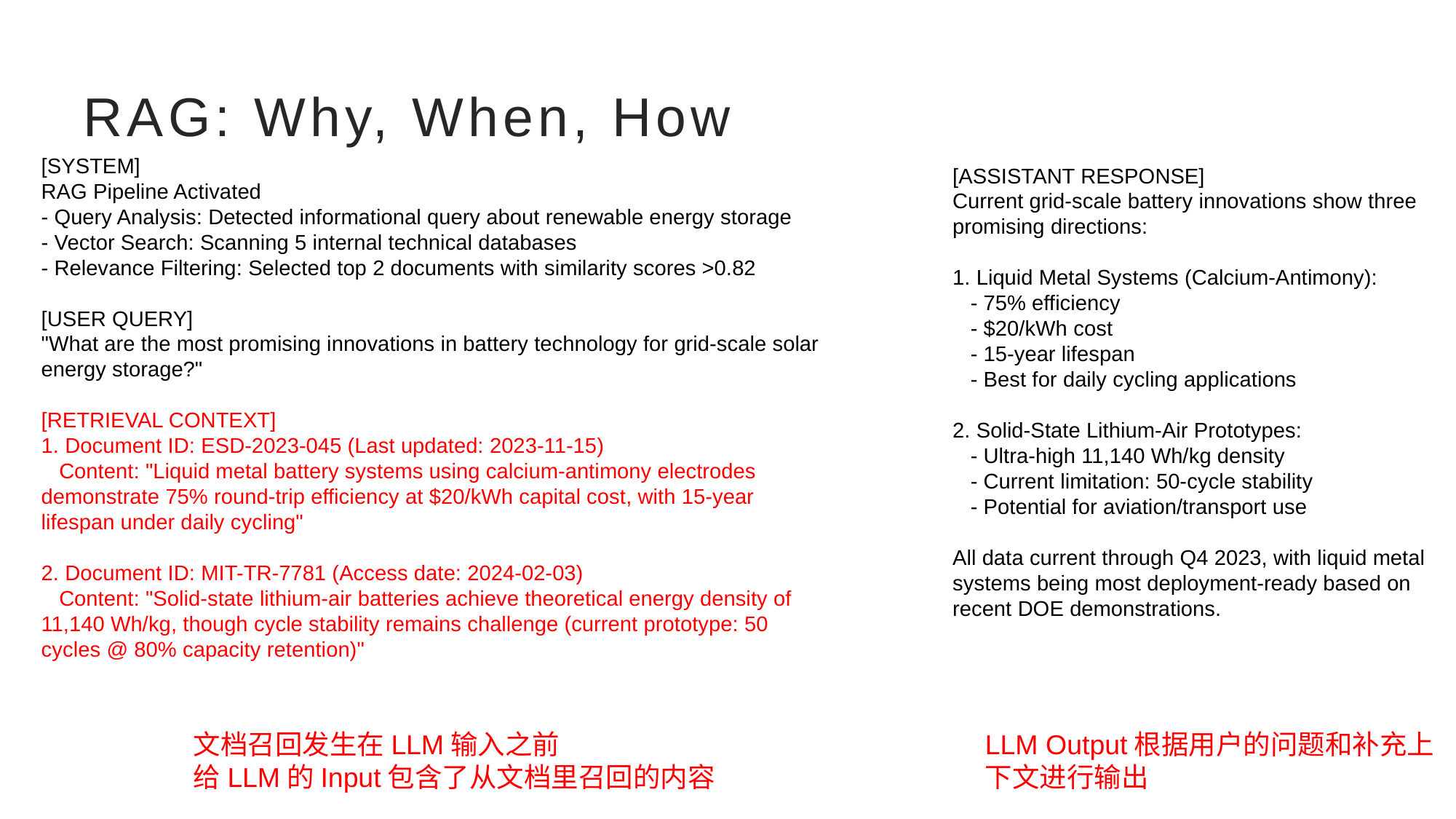

# RAG: Why, When, How
[SYSTEM]
RAG Pipeline Activated
- Query Analysis: Detected informational query about renewable energy storage
- Vector Search: Scanning 5 internal technical databases
- Relevance Filtering: Selected top 2 documents with similarity scores >0.82

[USER QUERY]
"What are the most promising innovations in battery technology for grid-scale solar energy storage?"

[RETRIEVAL CONTEXT]
1. Document ID: ESD-2023-045 (Last updated: 2023-11-15)
   Content: "Liquid metal battery systems using calcium-antimony electrodes demonstrate 75% round-trip efficiency at $20/kWh capital cost, with 15-year lifespan under daily cycling"

2. Document ID: MIT-TR-7781 (Access date: 2024-02-03)
   Content: "Solid-state lithium-air batteries achieve theoretical energy density of 11,140 Wh/kg, though cycle stability remains challenge (current prototype: 50 cycles @ 80% capacity retention)"
[ASSISTANT RESPONSE]
Current grid-scale battery innovations show three promising directions:

1. Liquid Metal Systems (Calcium-Antimony):
   - 75% efficiency
   - $20/kWh cost
   - 15-year lifespan
   - Best for daily cycling applications

2. Solid-State Lithium-Air Prototypes:
   - Ultra-high 11,140 Wh/kg density
   - Current limitation: 50-cycle stability
   - Potential for aviation/transport use

All data current through Q4 2023, with liquid metal systems being most deployment-ready based on recent DOE demonstrations.
文档召回发生在LLM输入之前
给LLM的Input包含了从文档里召回的内容
LLM Output根据用户的问题和补充上下文进行输出